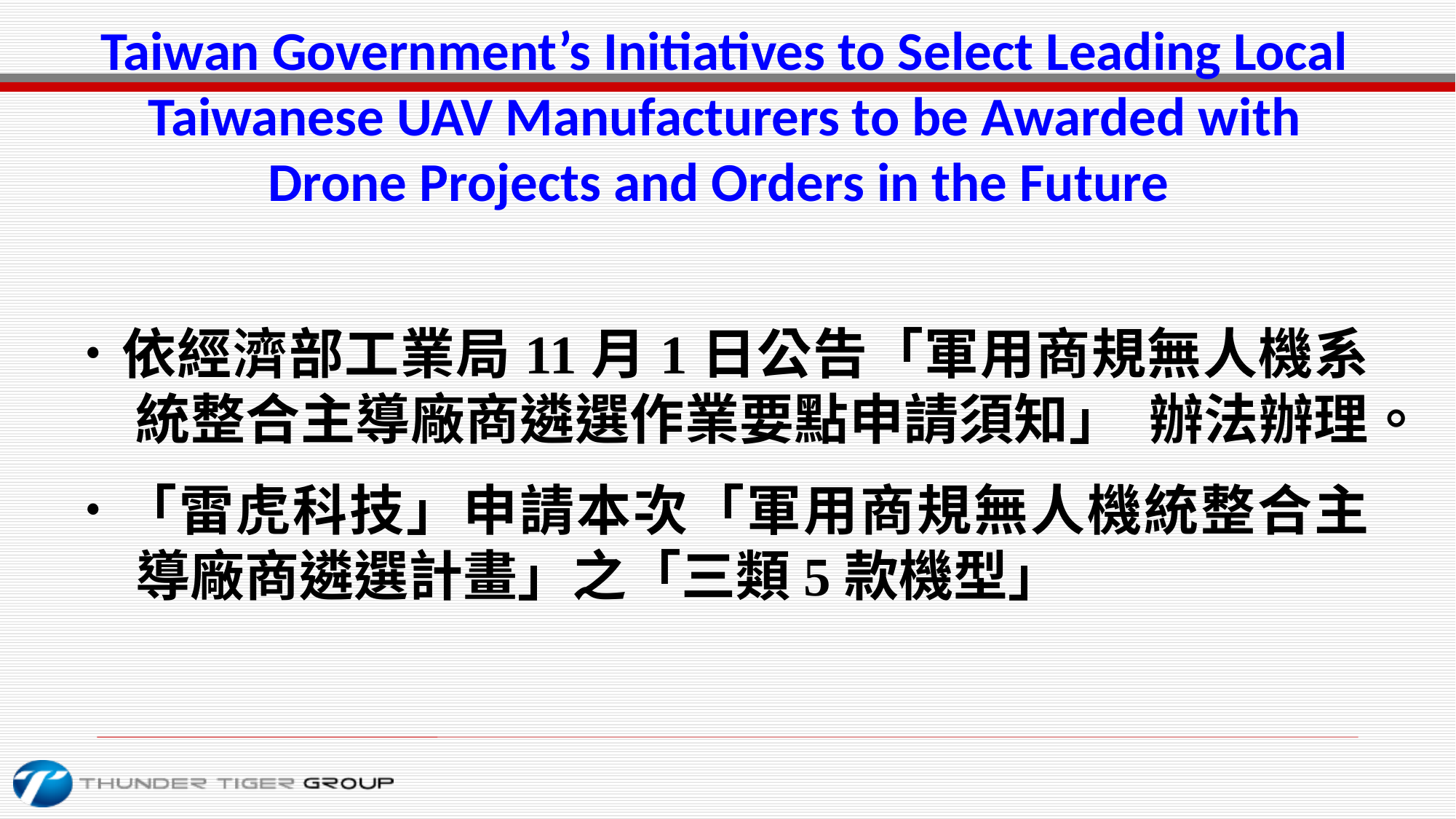

Taiwan Government’s Initiatives to Select Leading Local Taiwanese UAV Manufacturers to be Awarded with Drone Projects and Orders in the Future
˙依經濟部工業局11月1日公告「軍用商規無人機系統整合主導廠商遴選作業要點申請須知」  辦法辦理。
˙「雷虎科技」申請本次「軍用商規無人機統整合主導廠商遴選計畫」之「三類5款機型」